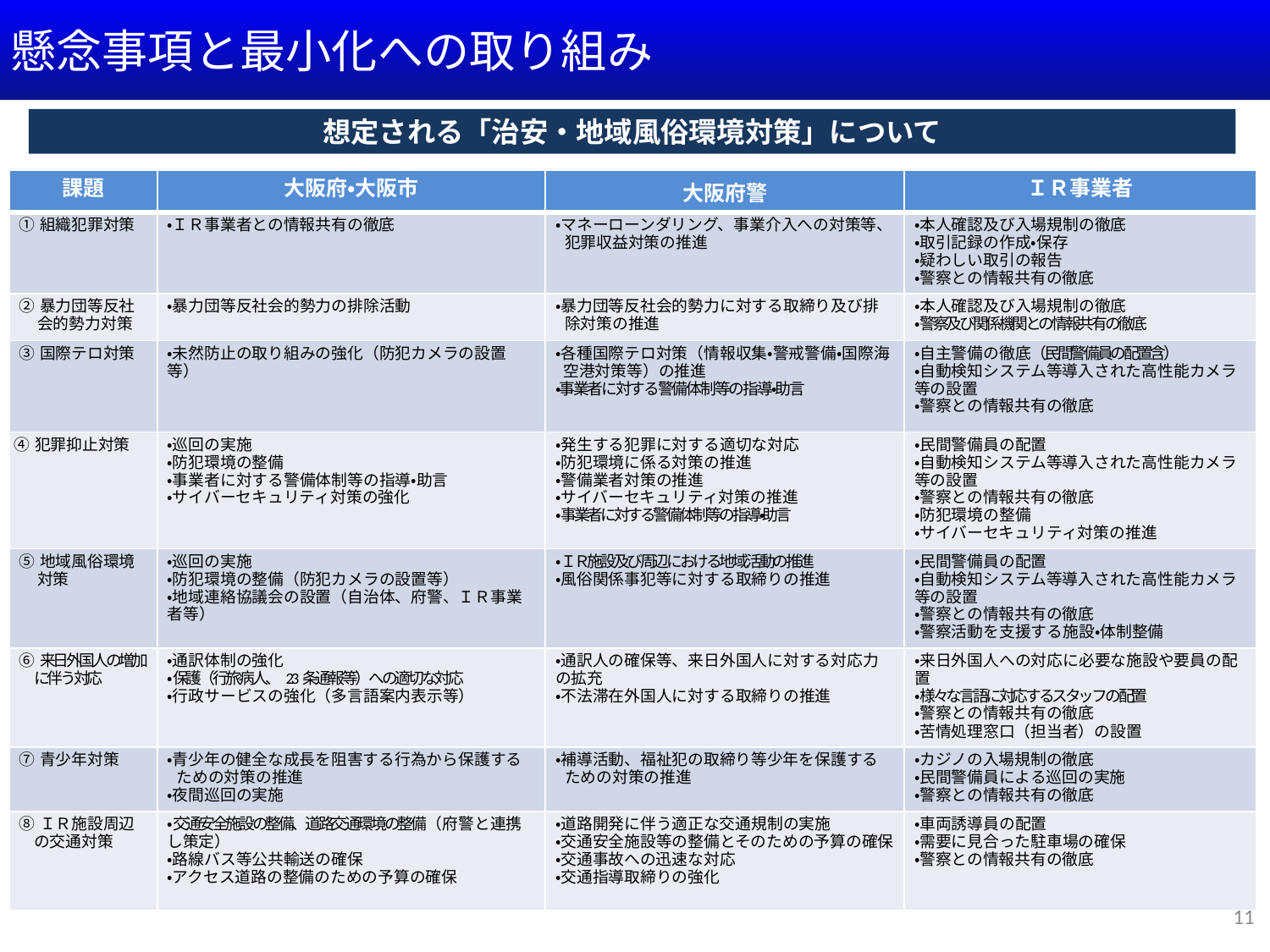

懸念事項と最小化への取り組み
想定される「治安・地域風俗環境対策」について
| 課題 | 大阪府・大阪市 | 大阪府警 | ＩＲ事業者 |
| --- | --- | --- | --- |
| ①組織犯罪対策 | ・ＩＲ事業者との情報共有の徹底 | ・マネーローンダリング、事業介入への対策等、犯罪収益対策の推進 | ・本人確認及び入場規制の徹底 ・取引記録の作成・保存 ・疑わしい取引の報告 ・警察との情報共有の徹底 |
| ②暴力団等反社会的勢力対策 | ・暴力団等反社会的勢力の排除活動 | ・暴力団等反社会的勢力に対する取締り及び排除対策の推進 | ・本人確認及び入場規制の徹底 ・警察及び関係機関との情報共有の徹底 |
| ③国際テロ対策 | ・未然防止の取り組みの強化（防犯カメラの設置等） | ・各種国際テロ対策（情報収集・警戒警備・国際海空港対策等）の推進 ・事業者に対する警備体制等の指導・助言 | ・自主警備の徹底（民間警備員の配置含） ・自動検知システム等導入された高性能カメラ等の設置 ・警察との情報共有の徹底 |
| ④犯罪抑止対策 | ・巡回の実施 ・防犯環境の整備 ・事業者に対する警備体制等の指導・助言 ・サイバーセキュリティ対策の強化 | ・発生する犯罪に対する適切な対応 ・防犯環境に係る対策の推進 ・警備業者対策の推進 ・サイバーセキュリティ対策の推進 ・事業者に対する警備体制等の指導・助言 | ・民間警備員の配置 ・自動検知システム等導入された高性能カメラ等の設置 ・警察との情報共有の徹底 ・防犯環境の整備 ・サイバーセキュリティ対策の推進 |
| ⑤地域風俗環境対策 | ・巡回の実施 ・防犯環境の整備（防犯カメラの設置等） ・地域連絡協議会の設置（自治体、府警、ＩＲ事業者等） | ・ＩＲ施設及び周辺における地域活動の推進 ・風俗関係事犯等に対する取締りの推進 | ・民間警備員の配置 ・自動検知システム等導入された高性能カメラ等の設置 ・警察との情報共有の徹底 ・警察活動を支援する施設・体制整備 |
| ⑥来日外国人の増加に伴う対応 | ・通訳体制の強化 ・保護（行旅病人、23条通報等）への適切な対応 ・行政サービスの強化（多言語案内表示等） | ・通訳人の確保等、来日外国人に対する対応力の拡充 ・不法滞在外国人に対する取締りの推進 | ・来日外国人への対応に必要な施設や要員の配置 ・様々な言語に対応するスタッフの配置 ・警察との情報共有の徹底 ・苦情処理窓口（担当者）の設置 |
| ⑦青少年対策 | ・青少年の健全な成長を阻害する行為から保護するための対策の推進 ・夜間巡回の実施 | ・補導活動、福祉犯の取締り等少年を保護するための対策の推進 | ・カジノの入場規制の徹底 ・民間警備員による巡回の実施 ・警察との情報共有の徹底 |
| ⑧ＩＲ施設周辺の交通対策 | ・交通安全施設の整備、道路交通環境の整備（府警と連携し策定） ・路線バス等公共輸送の確保 ・アクセス道路の整備のための予算の確保 | ・道路開発に伴う適正な交通規制の実施 ・交通安全施設等の整備とそのための予算の確保 ・交通事故への迅速な対応 ・交通指導取締りの強化 | ・車両誘導員の配置 ・需要に見合った駐車場の確保 ・警察との情報共有の徹底 |
11